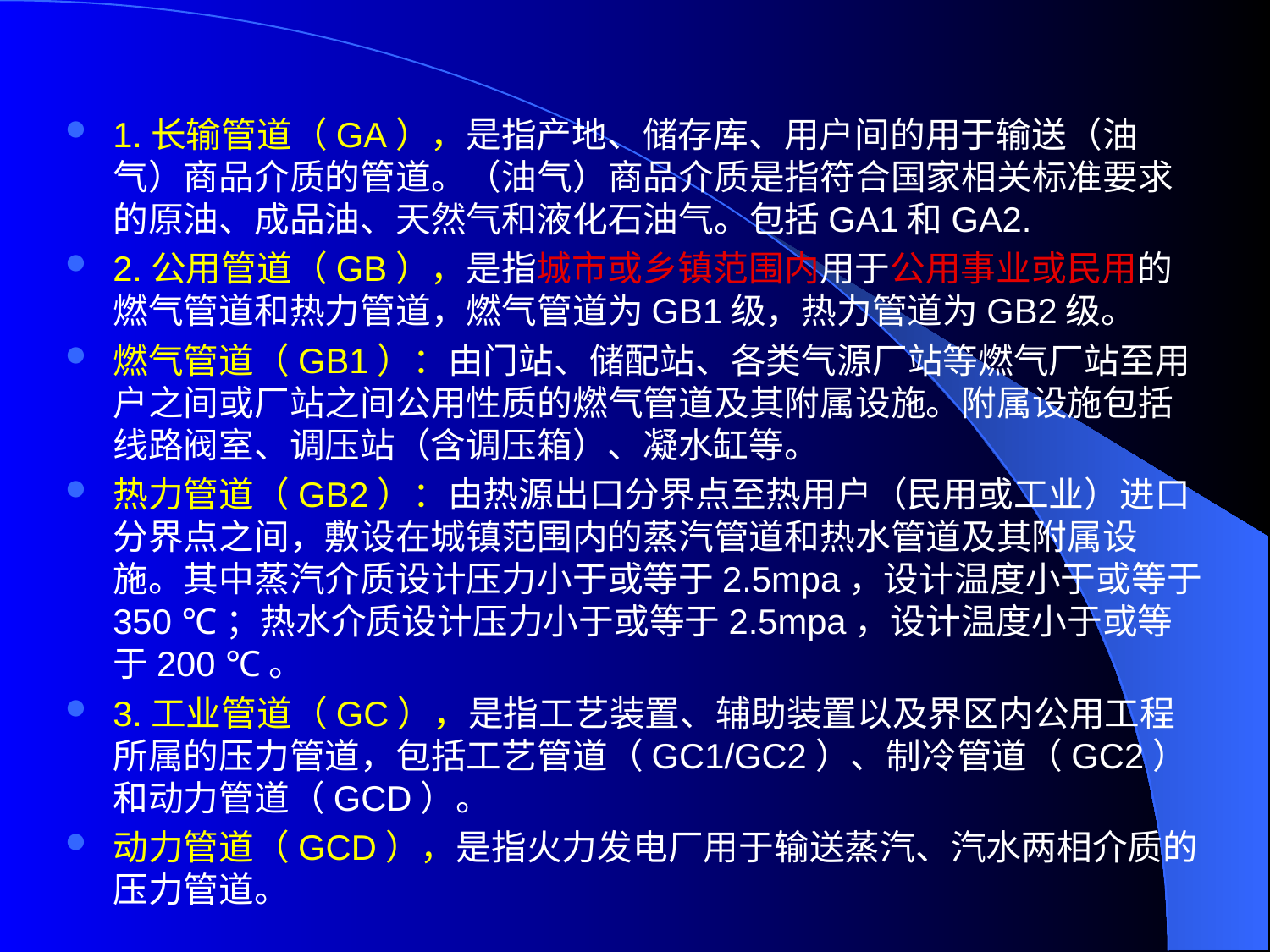

1.长输管道（GA），是指产地、储存库、用户间的用于输送（油气）商品介质的管道。（油气）商品介质是指符合国家相关标准要求的原油、成品油、天然气和液化石油气。包括GA1和GA2.
2.公用管道（GB），是指城市或乡镇范围内用于公用事业或民用的燃气管道和热力管道，燃气管道为GB1级，热力管道为GB2级。
燃气管道（GB1）：由门站、储配站、各类气源厂站等燃气厂站至用户之间或厂站之间公用性质的燃气管道及其附属设施。附属设施包括线路阀室、调压站（含调压箱）、凝水缸等。
热力管道（GB2）：由热源出口分界点至热用户（民用或工业）进口分界点之间，敷设在城镇范围内的蒸汽管道和热水管道及其附属设施。其中蒸汽介质设计压力小于或等于2.5mpa，设计温度小于或等于350 ℃；热水介质设计压力小于或等于2.5mpa，设计温度小于或等于200 ℃。
3.工业管道（GC），是指工艺装置、辅助装置以及界区内公用工程所属的压力管道，包括工艺管道（GC1/GC2）、制冷管道（GC2）和动力管道（GCD）。
动力管道（GCD），是指火力发电厂用于输送蒸汽、汽水两相介质的压力管道。